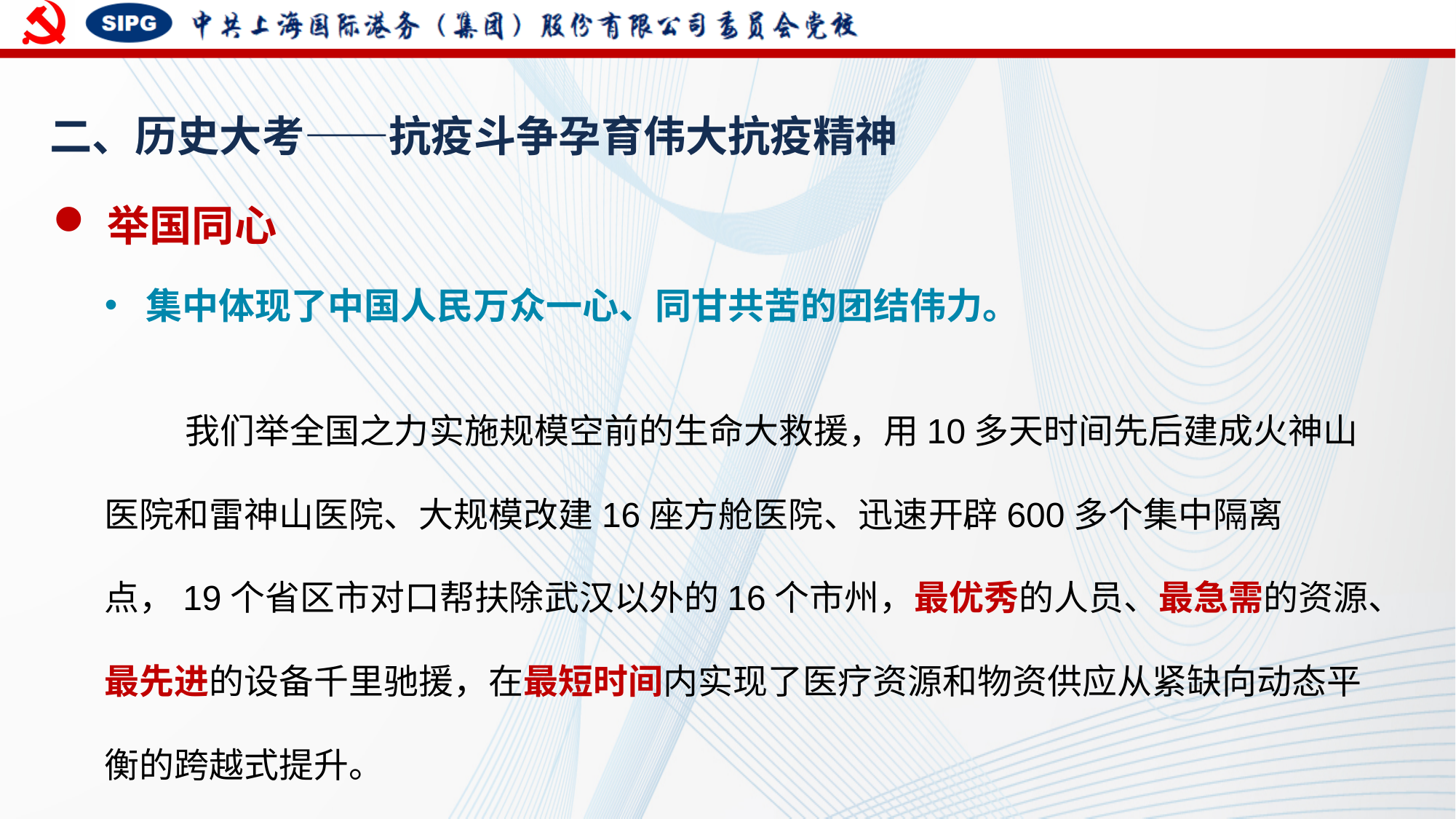

二、历史大考——抗疫斗争孕育伟大抗疫精神
举国同心
集中体现了中国人民万众一心、同甘共苦的团结伟力。
   我们举全国之力实施规模空前的生命大救援，用10多天时间先后建成火神山医院和雷神山医院、大规模改建16座方舱医院、迅速开辟600多个集中隔离点，19个省区市对口帮扶除武汉以外的16个市州，最优秀的人员、最急需的资源、最先进的设备千里驰援，在最短时间内实现了医疗资源和物资供应从紧缺向动态平衡的跨越式提升。